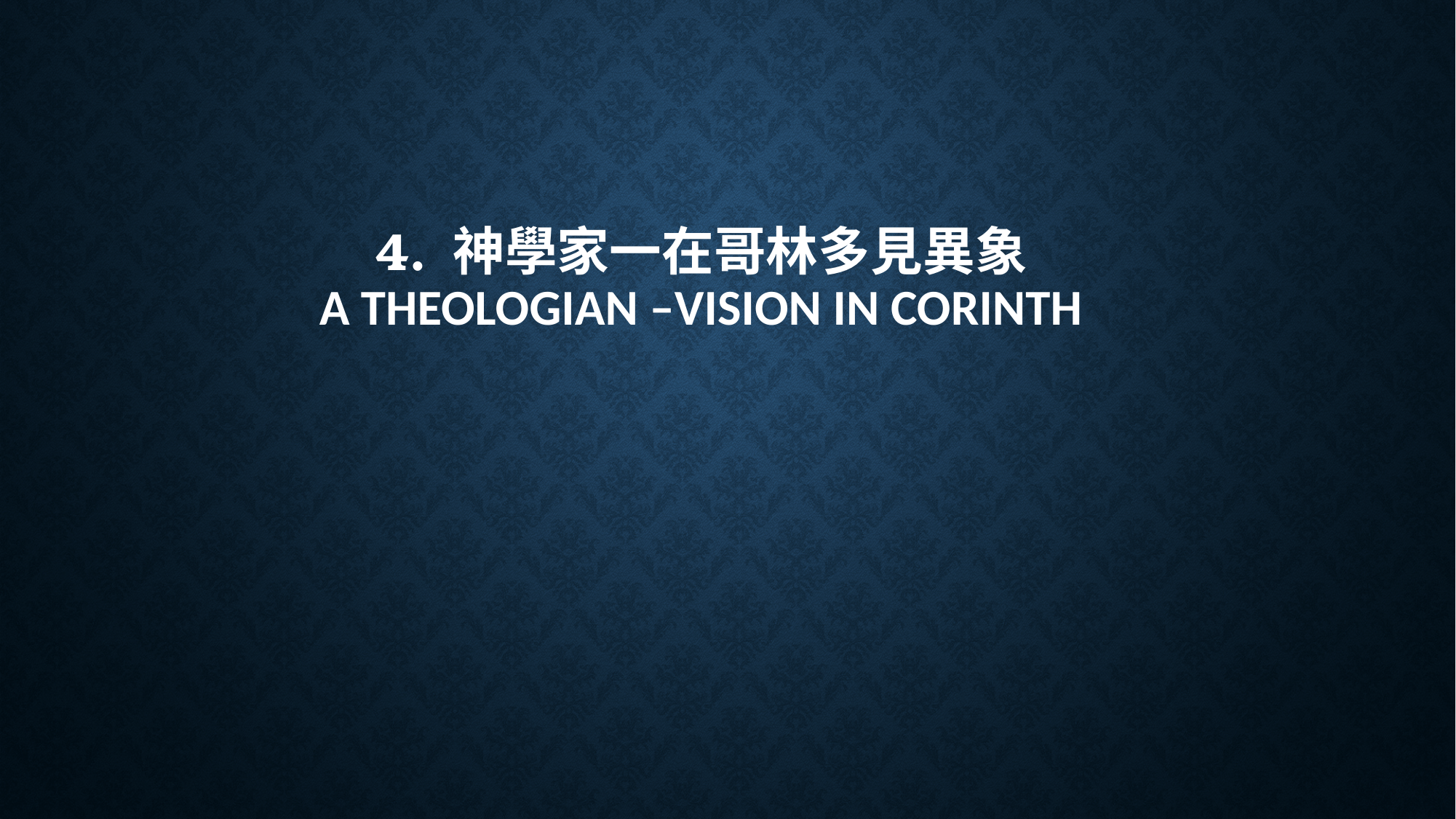

# 4. 神學家一在哥林多見異象 A Theologian –Vision in Corinth